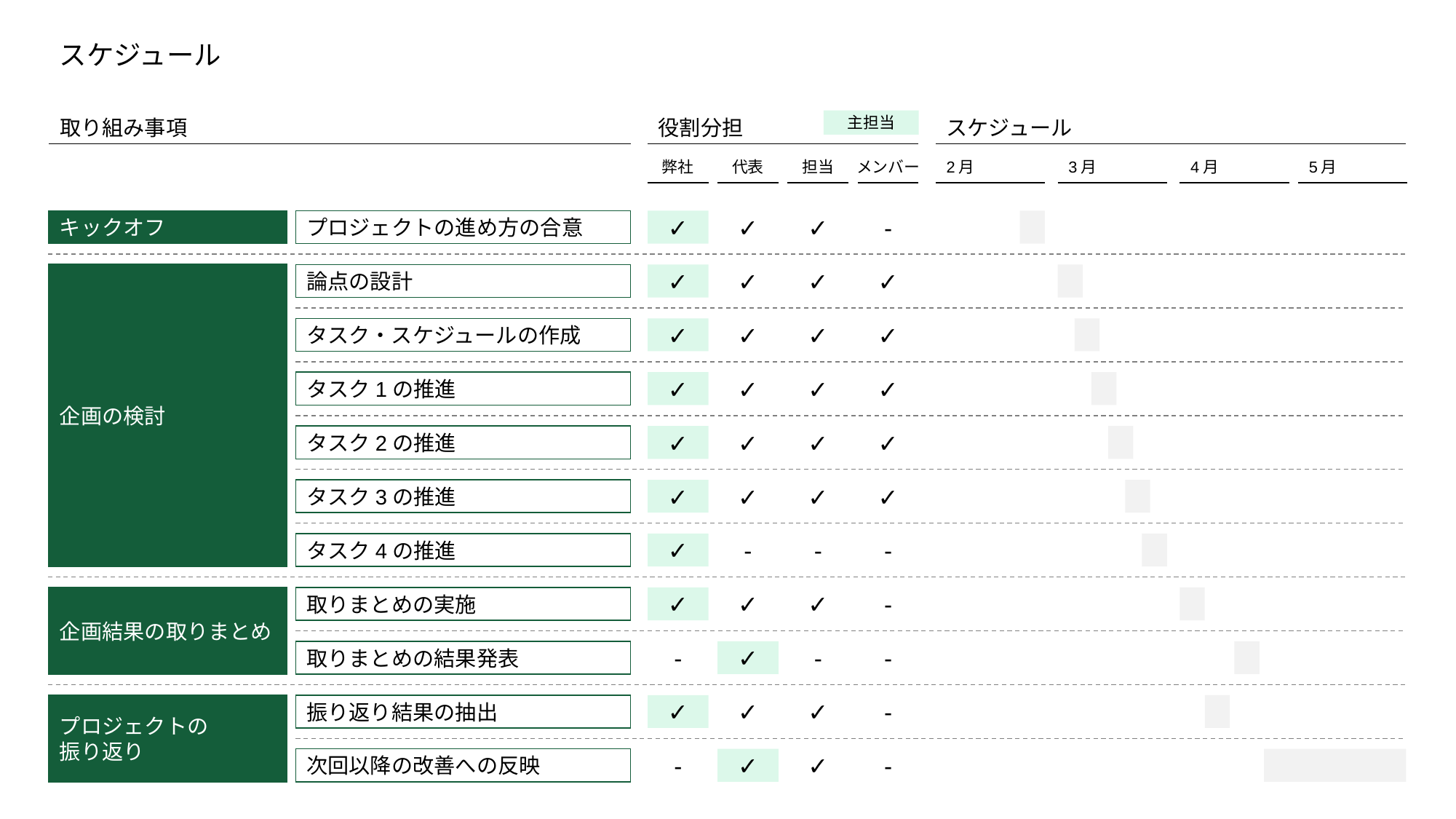

スケジュール
主担当
取り組み事項
役割分担
スケジュール
弊社
代表
担当
メンバー
2月
3月
4月
5月

キックオフ
プロジェクトの進め方の合意
✓
✓
✓
-
企画の検討
論点の設計
✓
✓
✓
✓
タスク・スケジュールの作成
✓
✓
✓
✓
タスク1の推進
✓
✓
✓
✓
タスク2の推進
✓
✓
✓
✓
タスク3の推進
✓
✓
✓
✓
タスク4の推進
✓
-
-
-
企画結果の取りまとめ
取りまとめの実施
✓
✓
✓
-
取りまとめの結果発表
-
✓
-
-
プロジェクトの
振り返り
振り返り結果の抽出
✓
✓
✓
-
次回以降の改善への反映
-
✓
✓
-